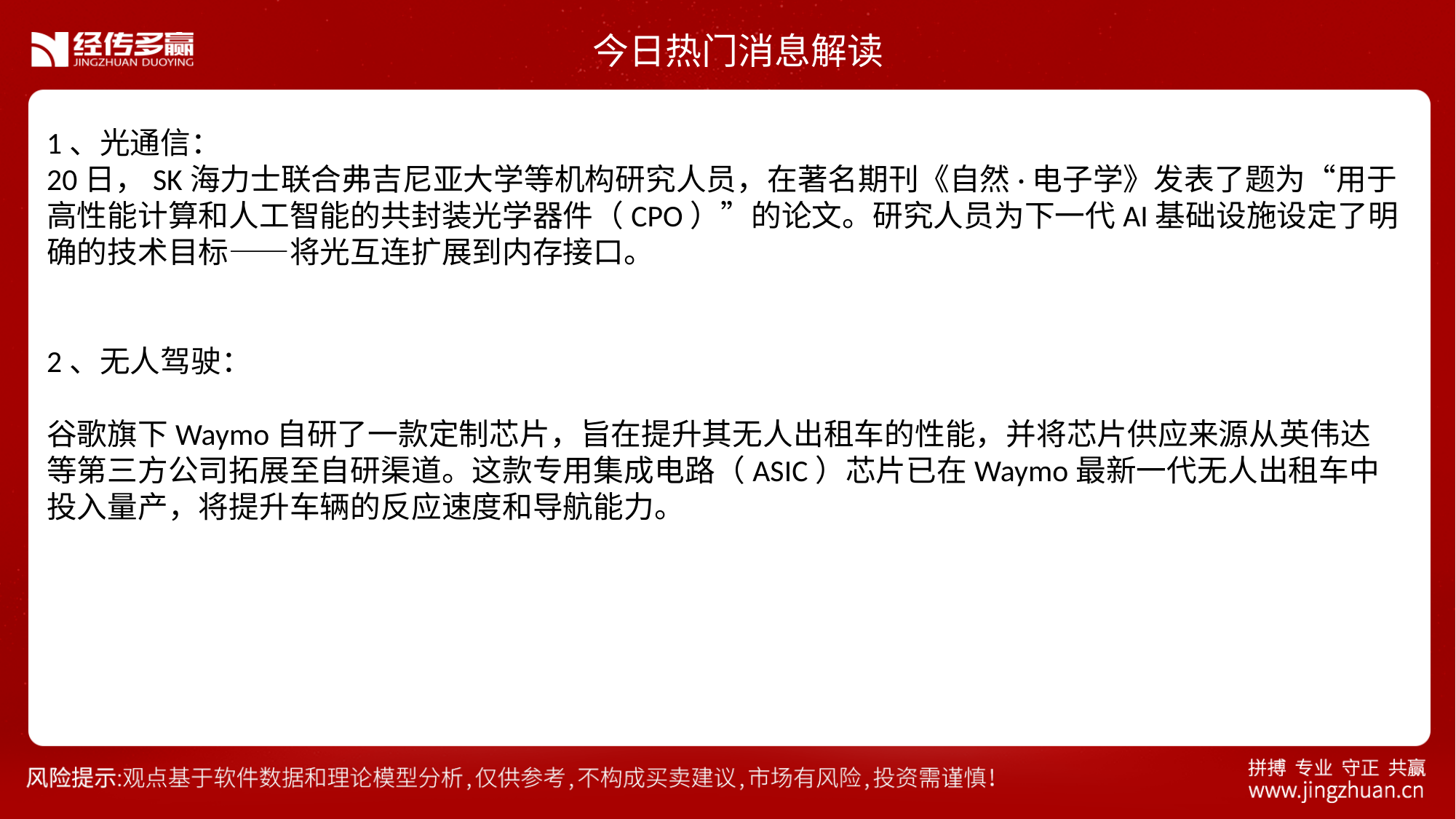

今日热门消息解读
1、光通信：
20日，SK海力士联合弗吉尼亚大学等机构研究人员，在著名期刊《自然·电子学》发表了题为“用于高性能计算和人工智能的共封装光学器件（CPO）”的论文。研究人员为下一代AI基础设施设定了明确的技术目标——将光互连扩展到内存接口。

2、无人驾驶：

谷歌旗下Waymo自研了一款定制芯片，旨在提升其无人出租车的性能，并将芯片供应来源从英伟达等第三方公司拓展至自研渠道。这款专用集成电路（ASIC）芯片已在Waymo最新一代无人出租车中投入量产，将提升车辆的反应速度和导航能力。